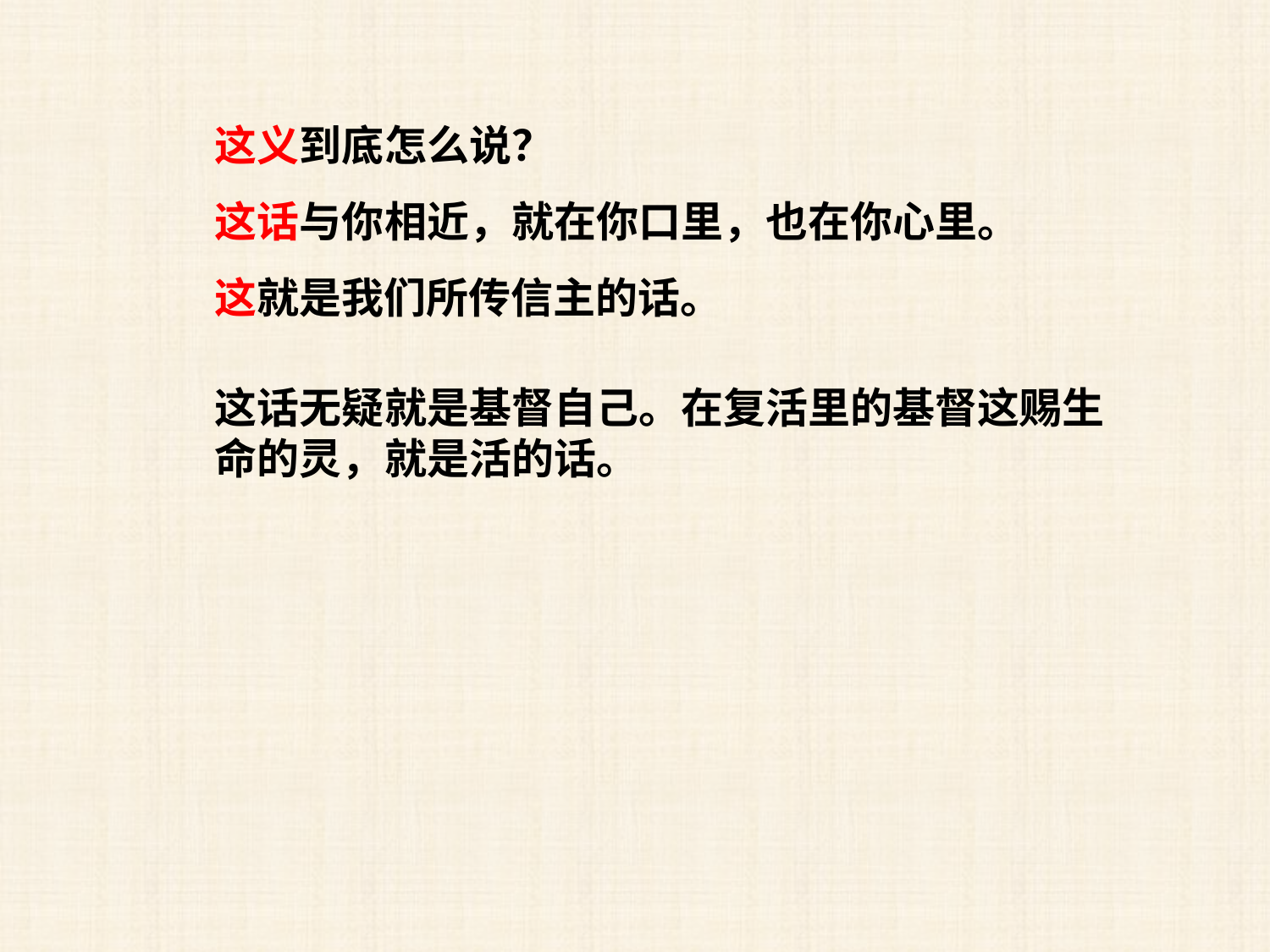

这义到底怎么说？
这话与你相近，就在你口里，也在你心里。
这就是我们所传信主的话。
这话无疑就是基督自己。在复活里的基督这赐生命的灵，就是活的话。